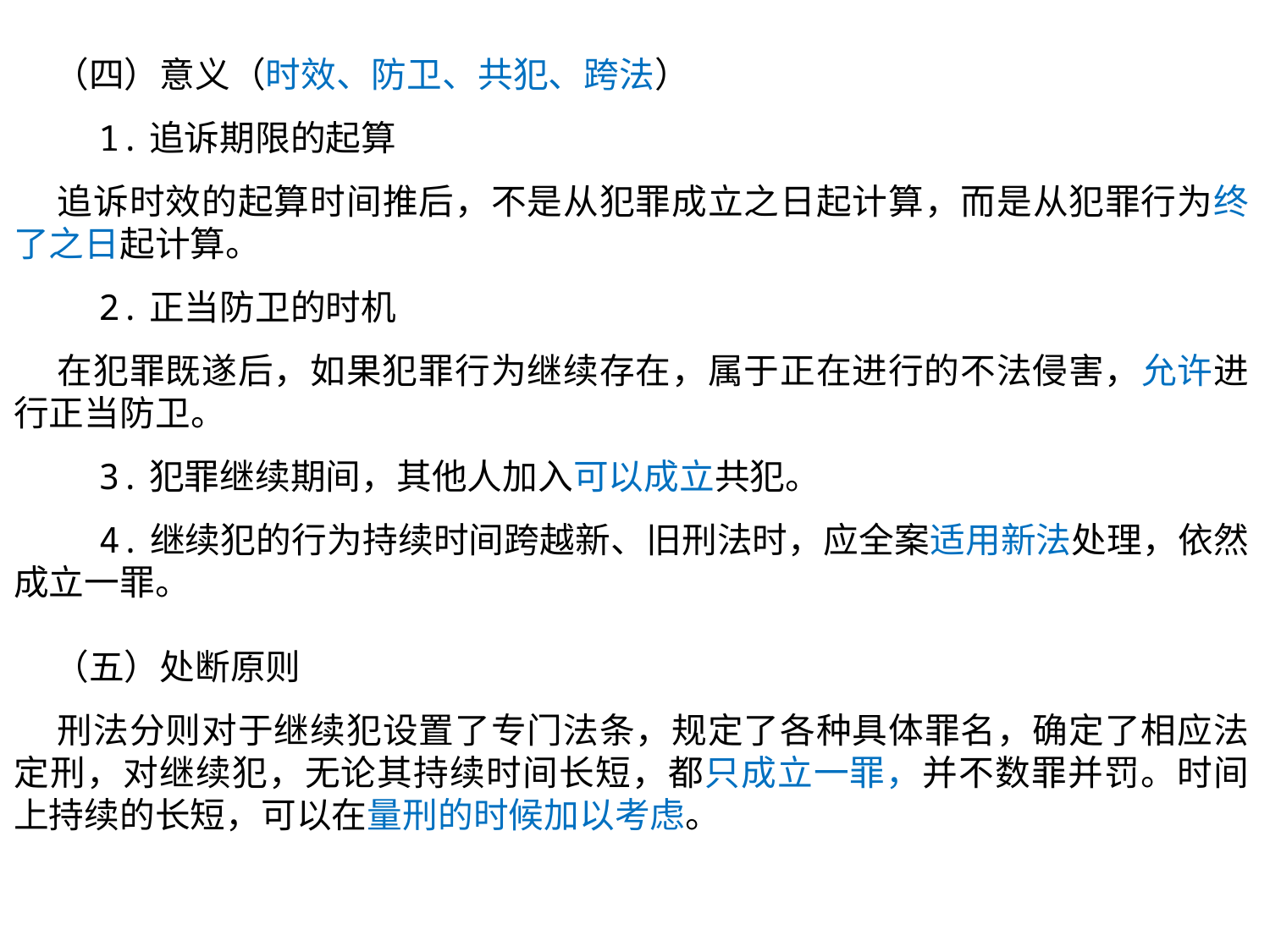

（四）意义（时效、防卫、共犯、跨法）

    1.追诉期限的起算

    追诉时效的起算时间推后，不是从犯罪成立之日起计算，而是从犯罪行为终了之日起计算。

    2.正当防卫的时机

    在犯罪既遂后，如果犯罪行为继续存在，属于正在进行的不法侵害，允许进行正当防卫。

    3.犯罪继续期间，其他人加入可以成立共犯。

    4.继续犯的行为持续时间跨越新、旧刑法时，应全案适用新法处理，依然成立一罪。

    （五）处断原则

    刑法分则对于继续犯设置了专门法条，规定了各种具体罪名，确定了相应法定刑，对继续犯，无论其持续时间长短，都只成立一罪，并不数罪并罚。时间上持续的长短，可以在量刑的时候加以考虑。